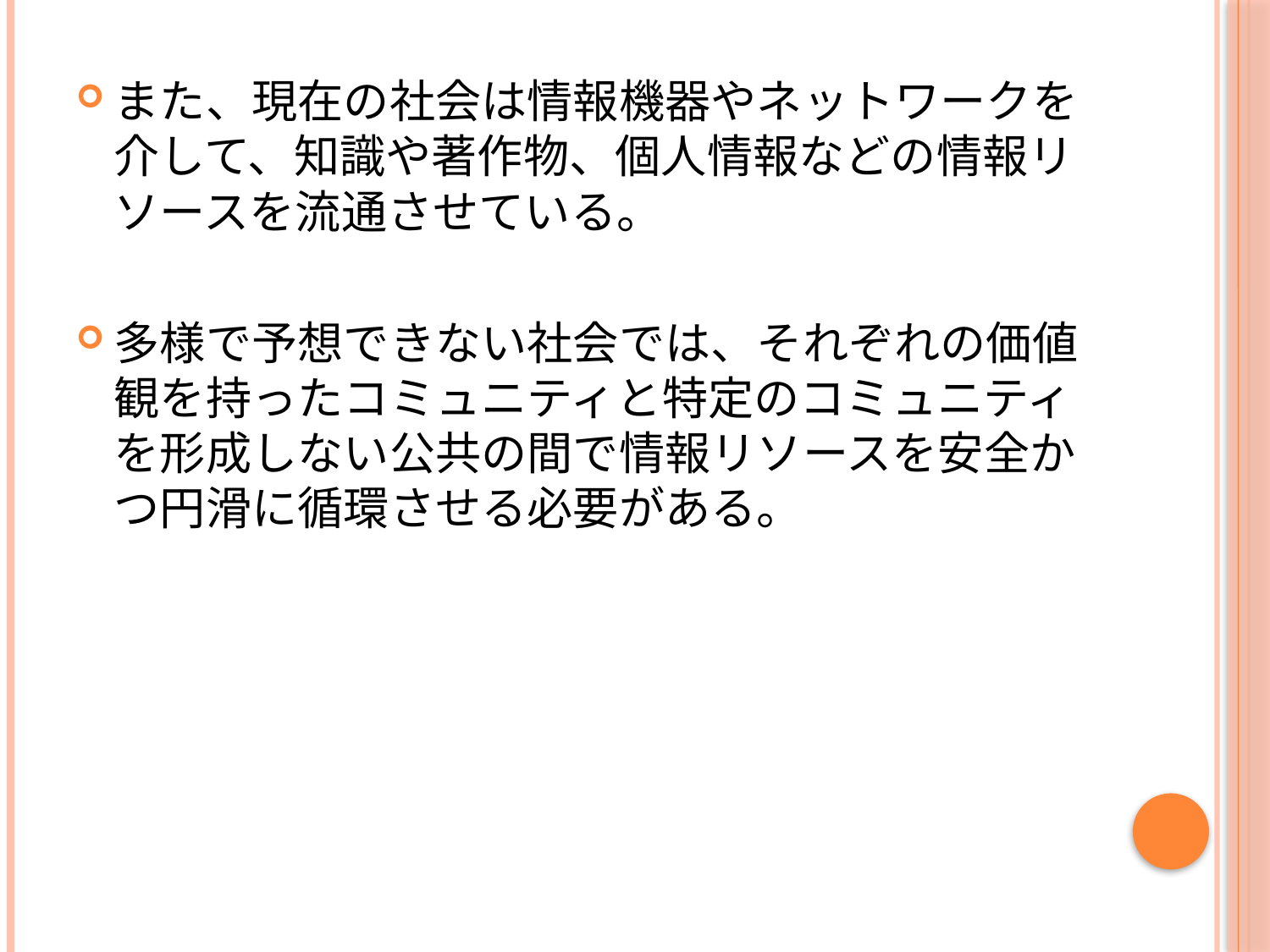

また、現在の社会は情報機器やネットワークを介して、知識や著作物、個人情報などの情報リソースを流通させている。

多様で予想できない社会では、それぞれの価値観を持ったコミュニティと特定のコミュニティを形成しない公共の間で情報リソースを安全かつ円滑に循環させる必要がある。